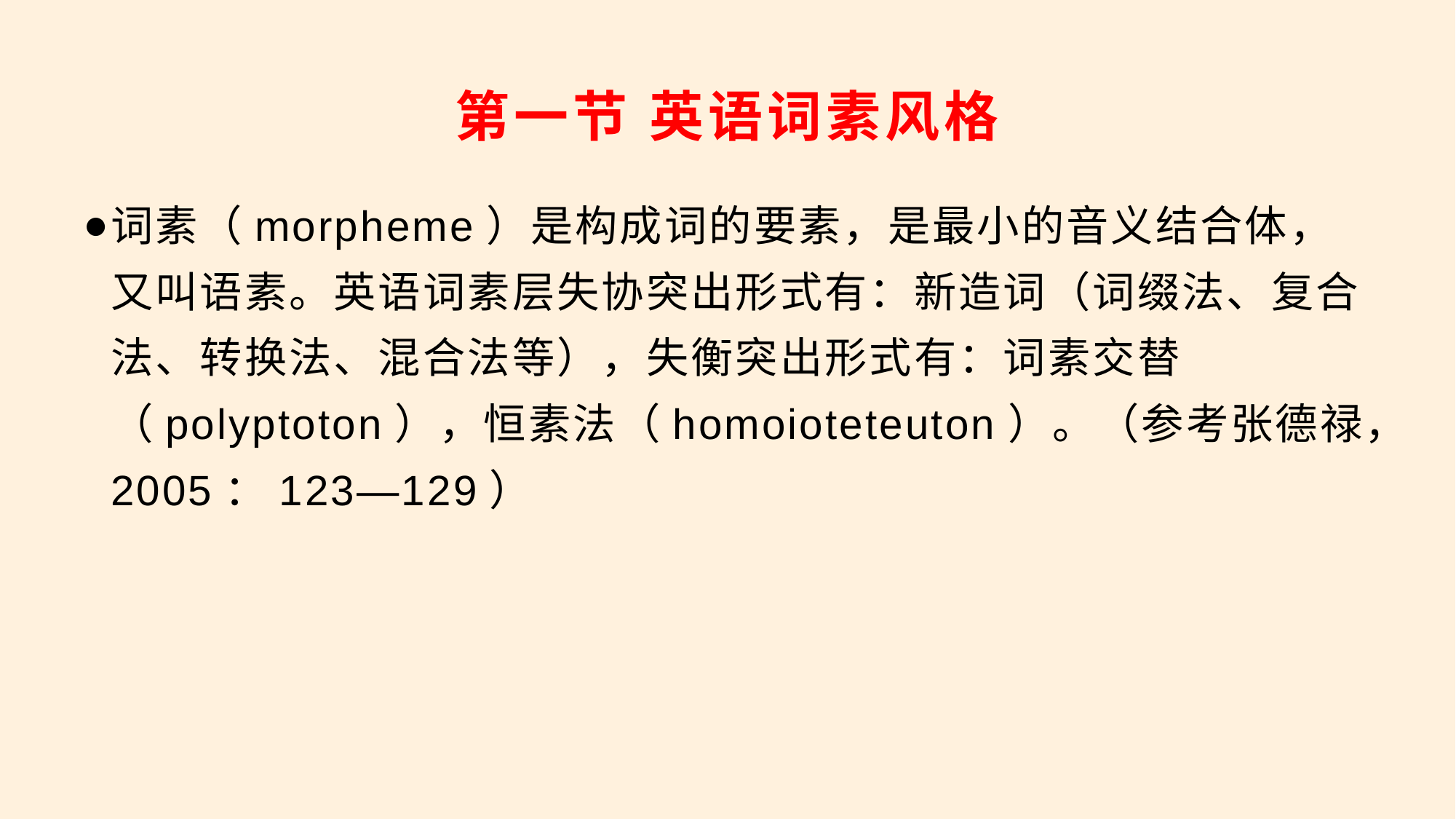

# 第一节 英语词素风格
词素（morpheme）是构成词的要素，是最小的音义结合体，又叫语素。英语词素层失协突出形式有：新造词（词缀法、复合法、转换法、混合法等），失衡突出形式有：词素交替（polyptoton），恒素法（homoioteteuton）。（参考张德禄，2005：123—129）